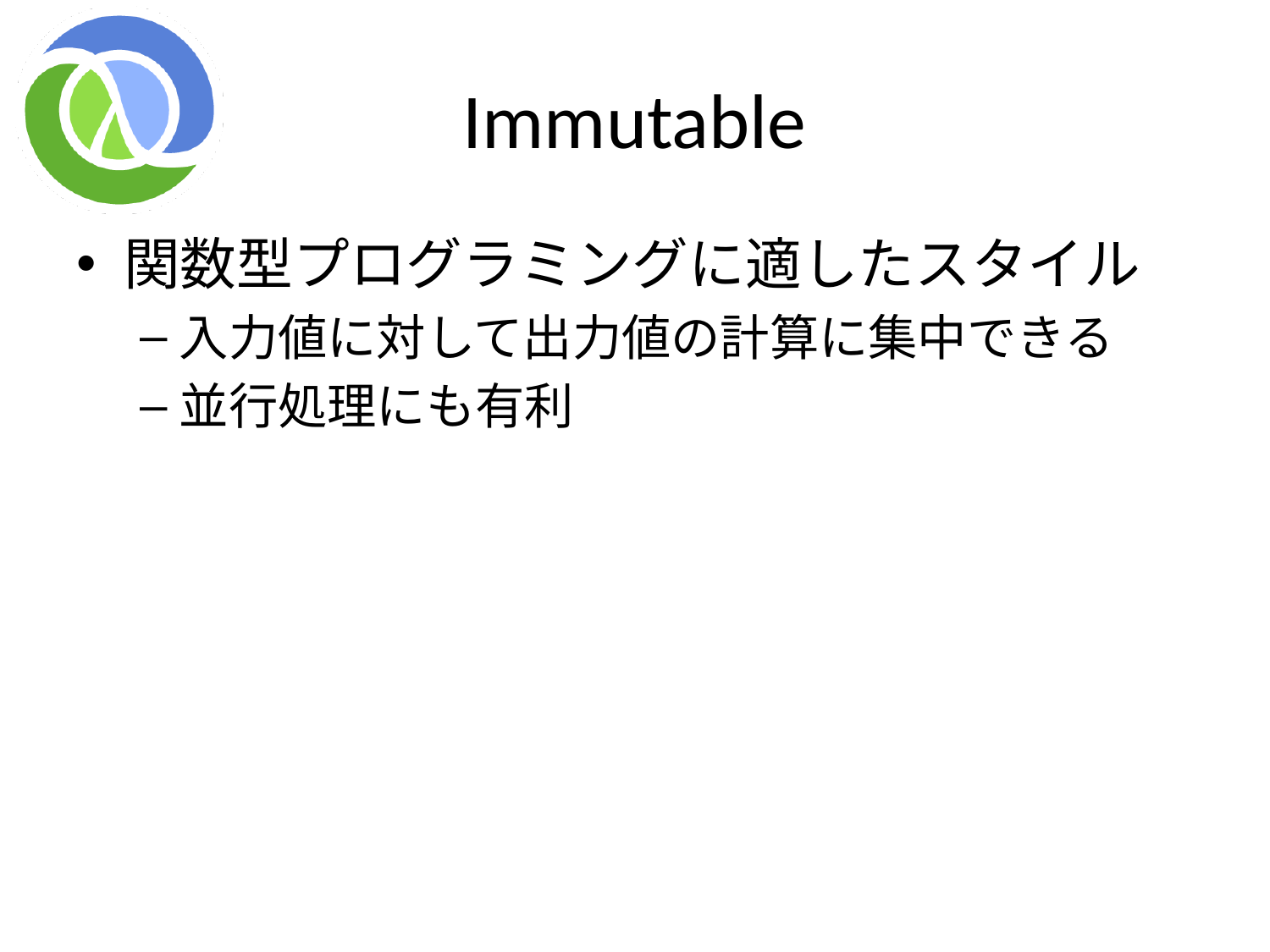

# Immutable
関数型プログラミングに適したスタイル
入力値に対して出力値の計算に集中できる
並行処理にも有利